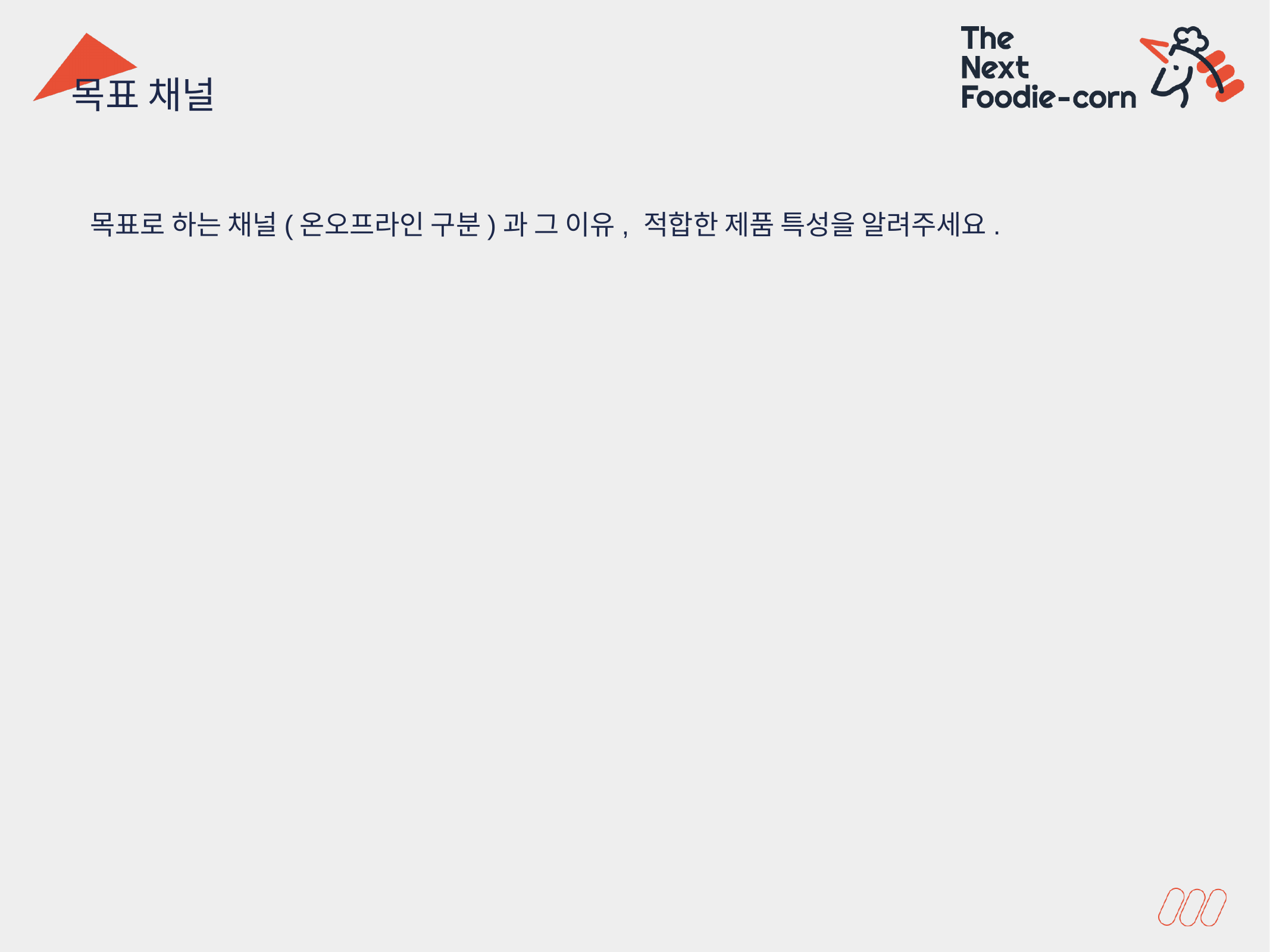

목표 채널
목표로 하는 채널(온오프라인 구분)과 그 이유, 적합한 제품 특성을 알려주세요.
7